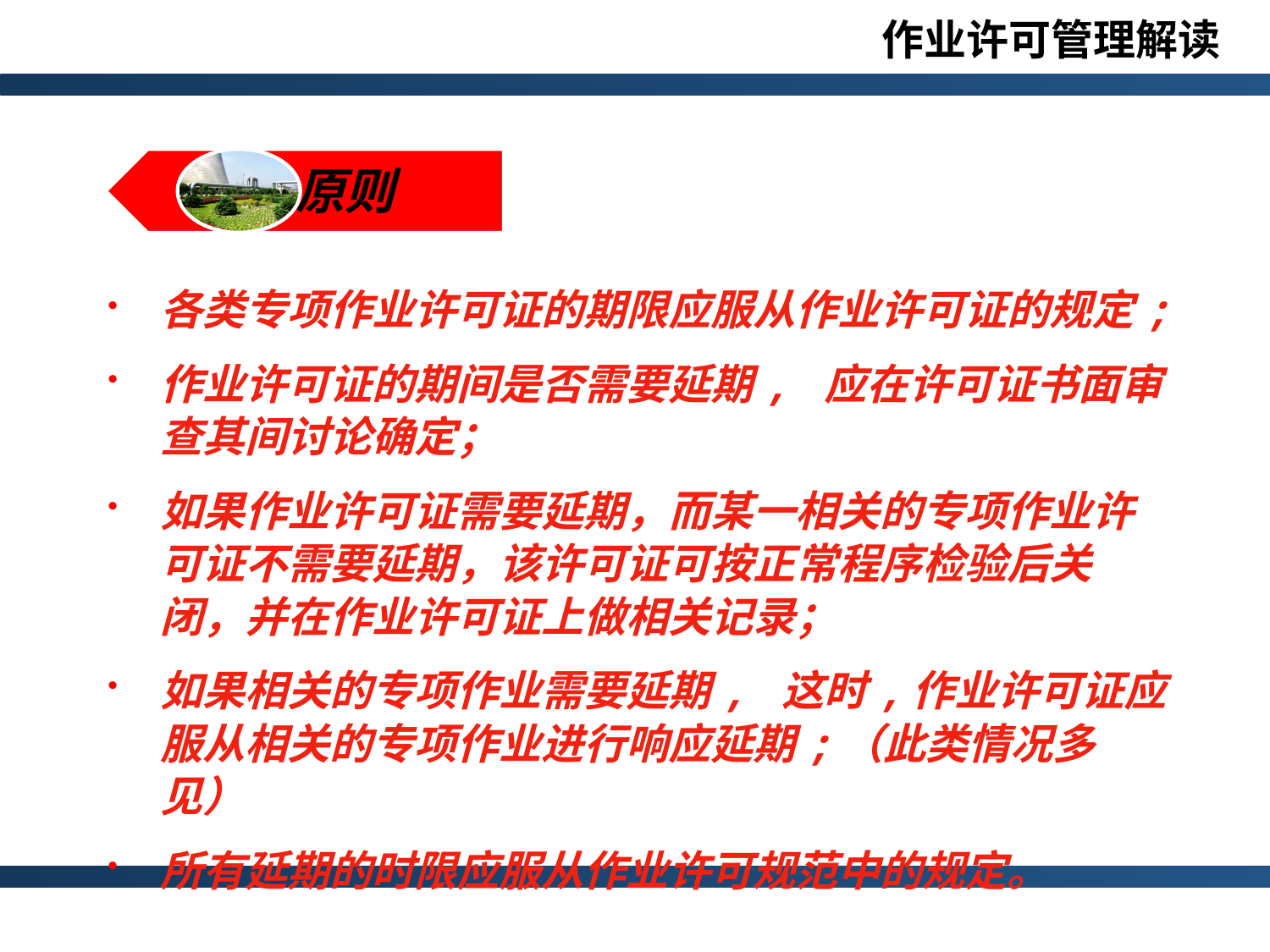

原则

各类专项作业许可证的期限应服从作业许可证的规定;
作业许可证的期间是否需要延期, 应在许可证书面审查其间讨论确定；
如果作业许可证需要延期，而某一相关的专项作业许可证不需要延期，该许可证可按正常程序检验后关闭，并在作业许可证上做相关记录；
如果相关的专项作业需要延期, 这时,作业许可证应服从相关的专项作业进行响应延期;（此类情况多见）
所有延期的时限应服从作业许可规范中的规定。

原则